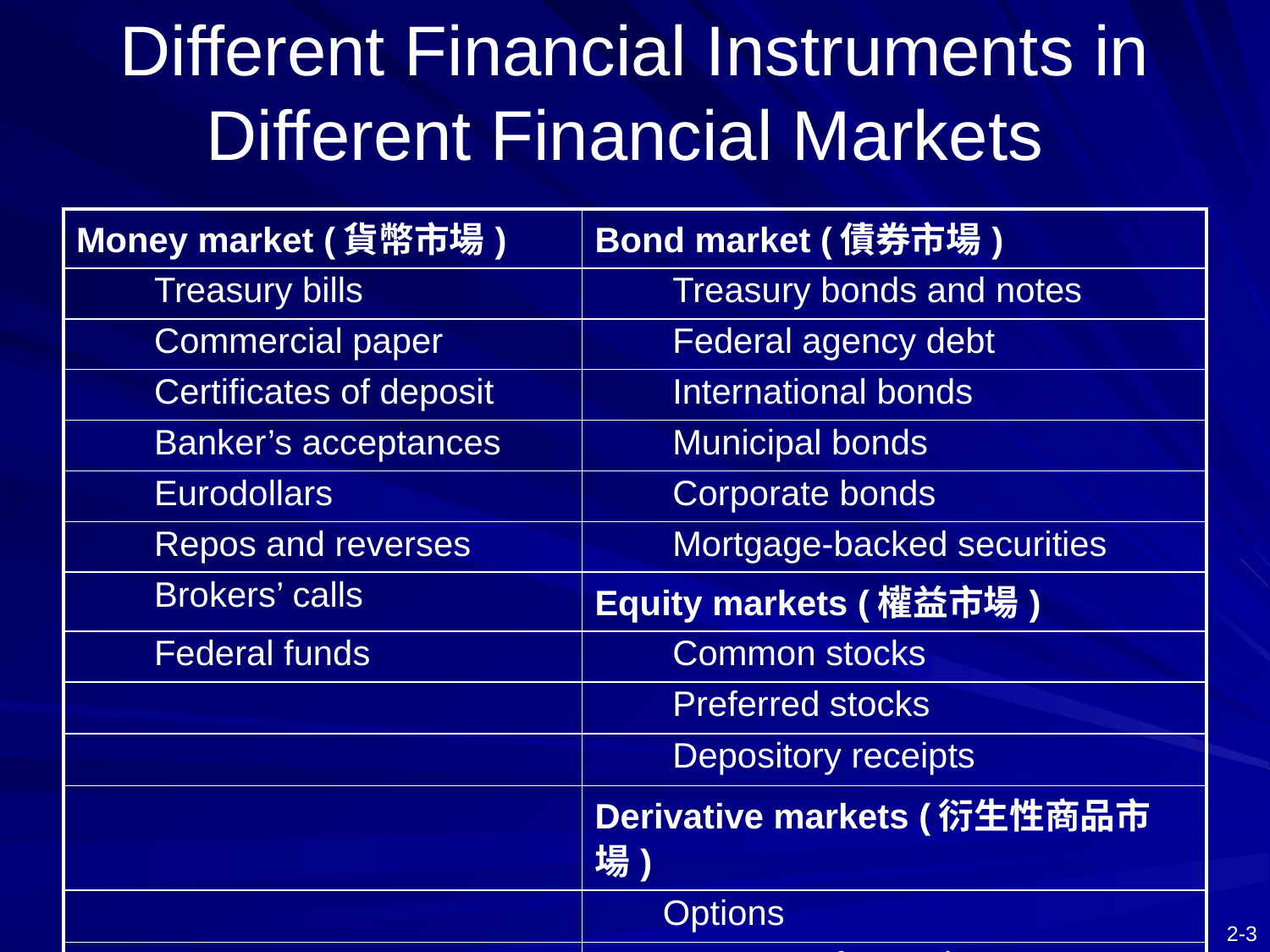

# Different Financial Instruments in Different Financial Markets
| Money market (貨幣市場) | Bond market (債券市場) |
| --- | --- |
| Treasury bills | Treasury bonds and notes |
| Commercial paper | Federal agency debt |
| Certificates of deposit | International bonds |
| Banker’s acceptances | Municipal bonds |
| Eurodollars | Corporate bonds |
| Repos and reverses | Mortgage-backed securities |
| Brokers’ calls | Equity markets (權益市場) |
| Federal funds | Common stocks |
|  | Preferred stocks |
|  | Depository receipts |
|  | Derivative markets (衍生性商品市場) |
|  | Options |
|  | Futures or forwards |